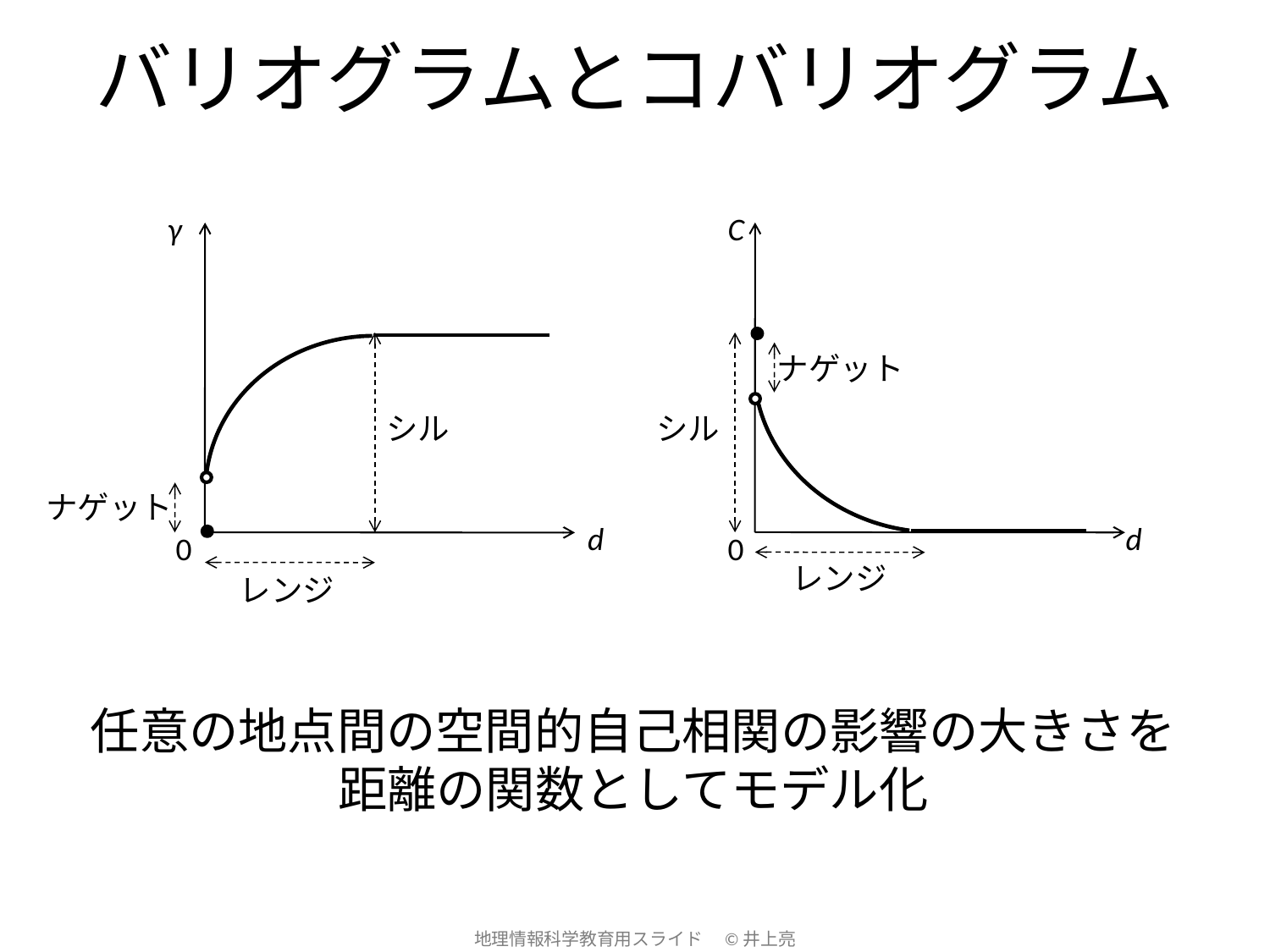

バリオグラムとコバリオグラム
γ
C

ナゲット

シル
シル

ナゲット
d
d
0
0

レンジ
レンジ
任意の地点間の空間的自己相関の影響の大きさを
距離の関数としてモデル化